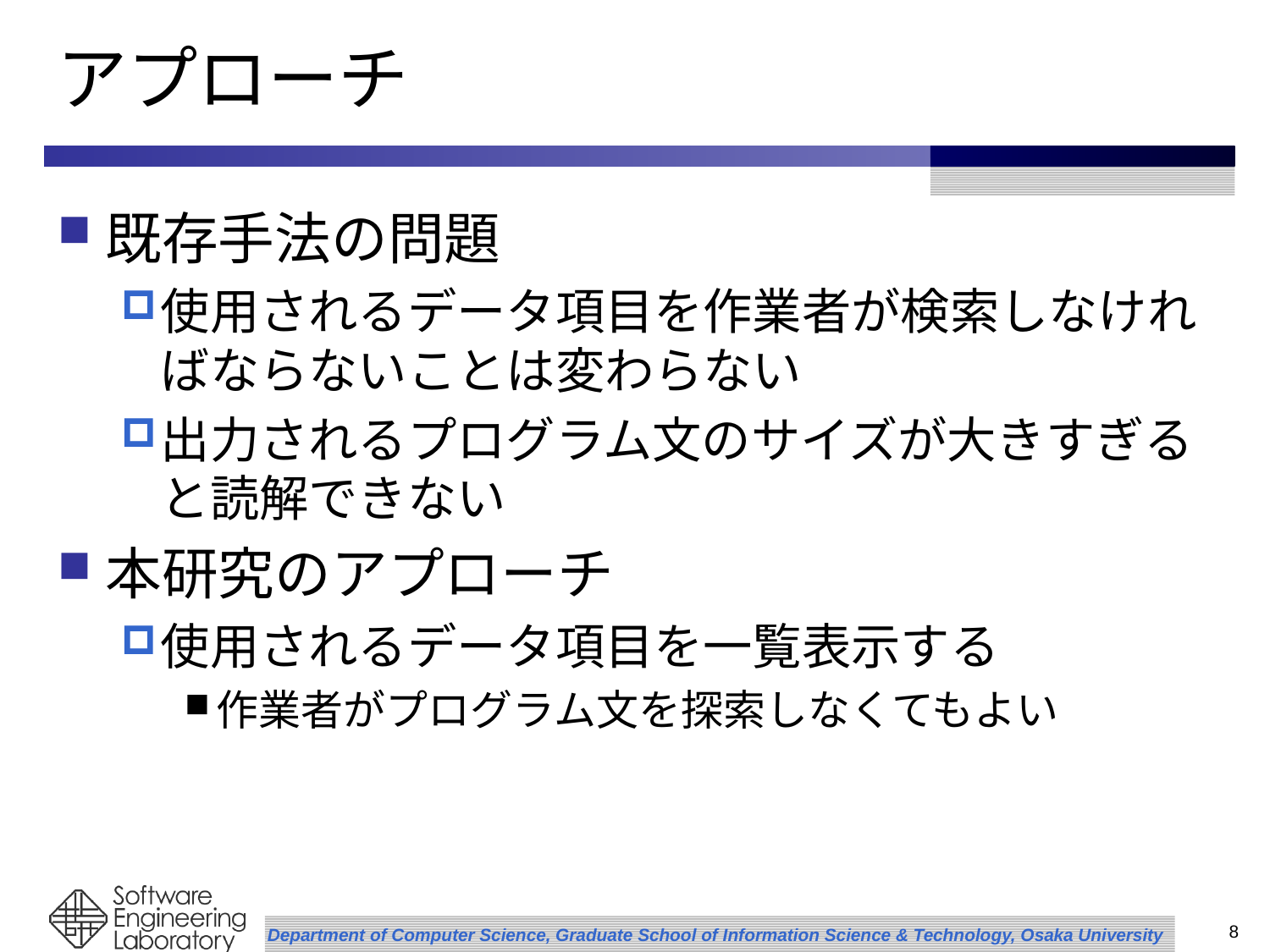

# アプローチ
既存手法の問題
使用されるデータ項目を作業者が検索しなければならないことは変わらない
出力されるプログラム文のサイズが大きすぎると読解できない
本研究のアプローチ
使用されるデータ項目を一覧表示する
作業者がプログラム文を探索しなくてもよい
8